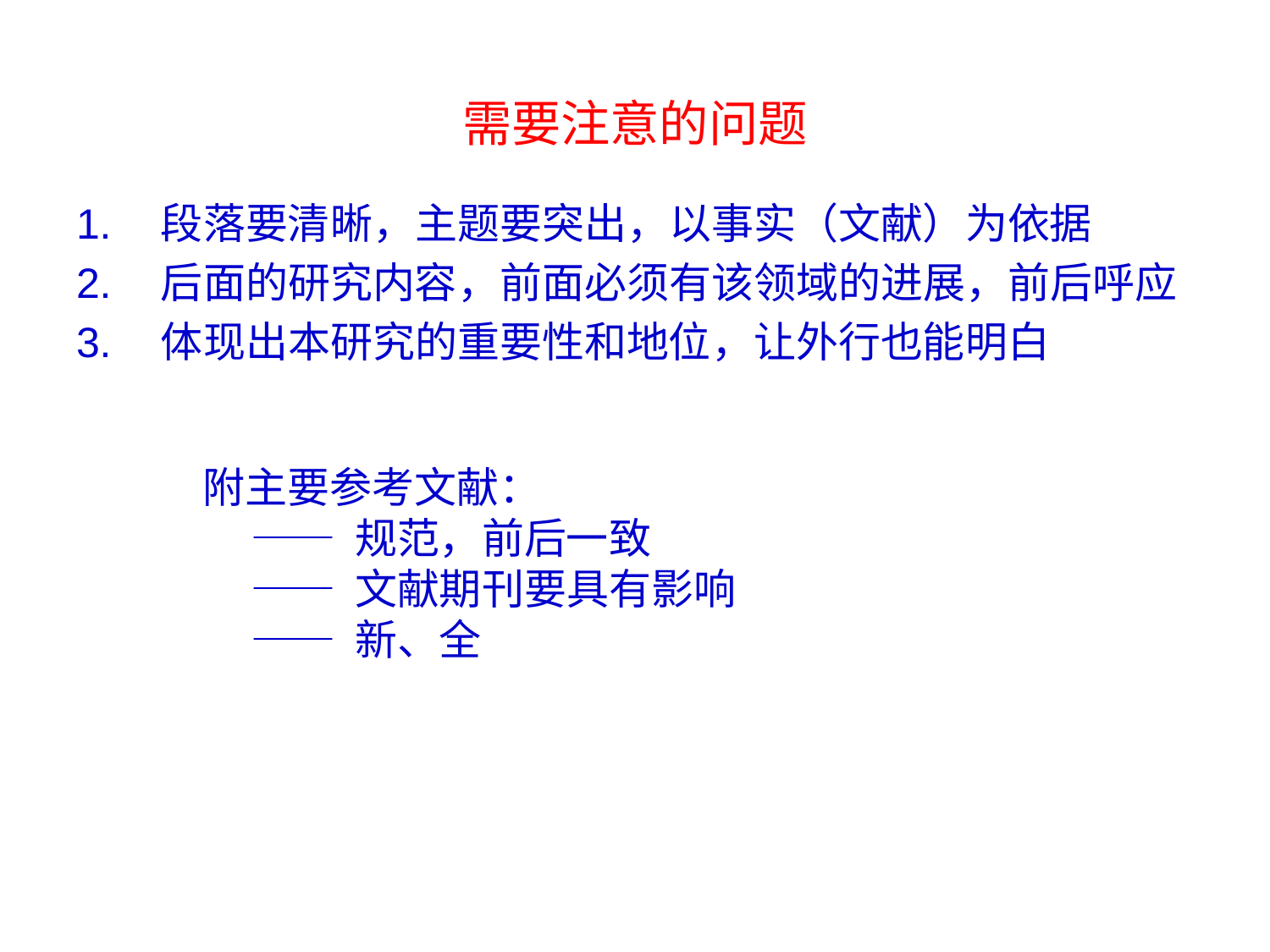

# 需要注意的问题
段落要清晰，主题要突出，以事实（文献）为依据
后面的研究内容，前面必须有该领域的进展，前后呼应
体现出本研究的重要性和地位，让外行也能明白
附主要参考文献：
     —— 规范，前后一致
     —— 文献期刊要具有影响
     —— 新、全